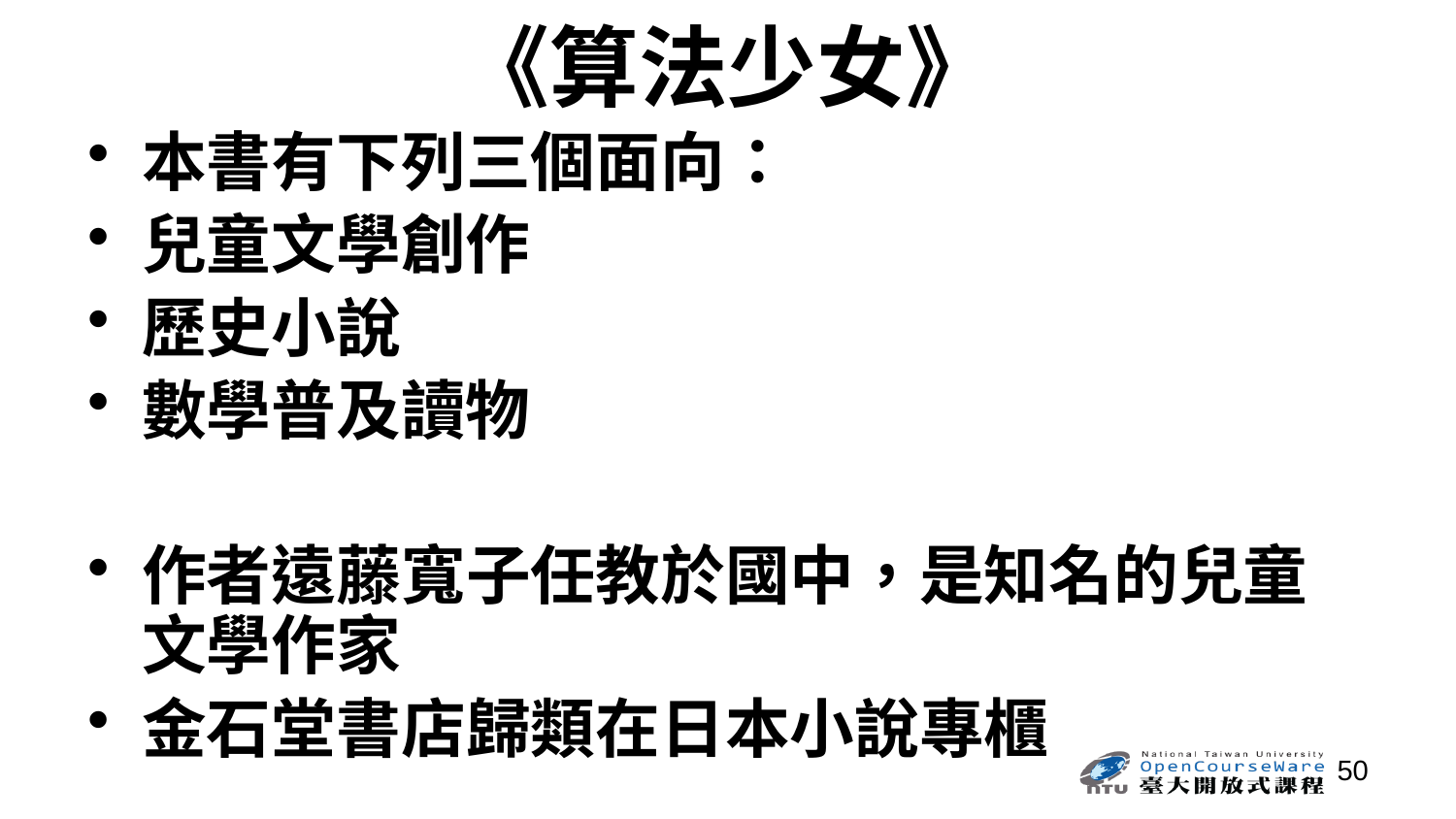

# 《算法少女》
本書有下列三個面向：
兒童文學創作
歷史小說
數學普及讀物

作者遠藤寬子任教於國中，是知名的兒童文學作家
金石堂書店歸類在日本小說專櫃
50